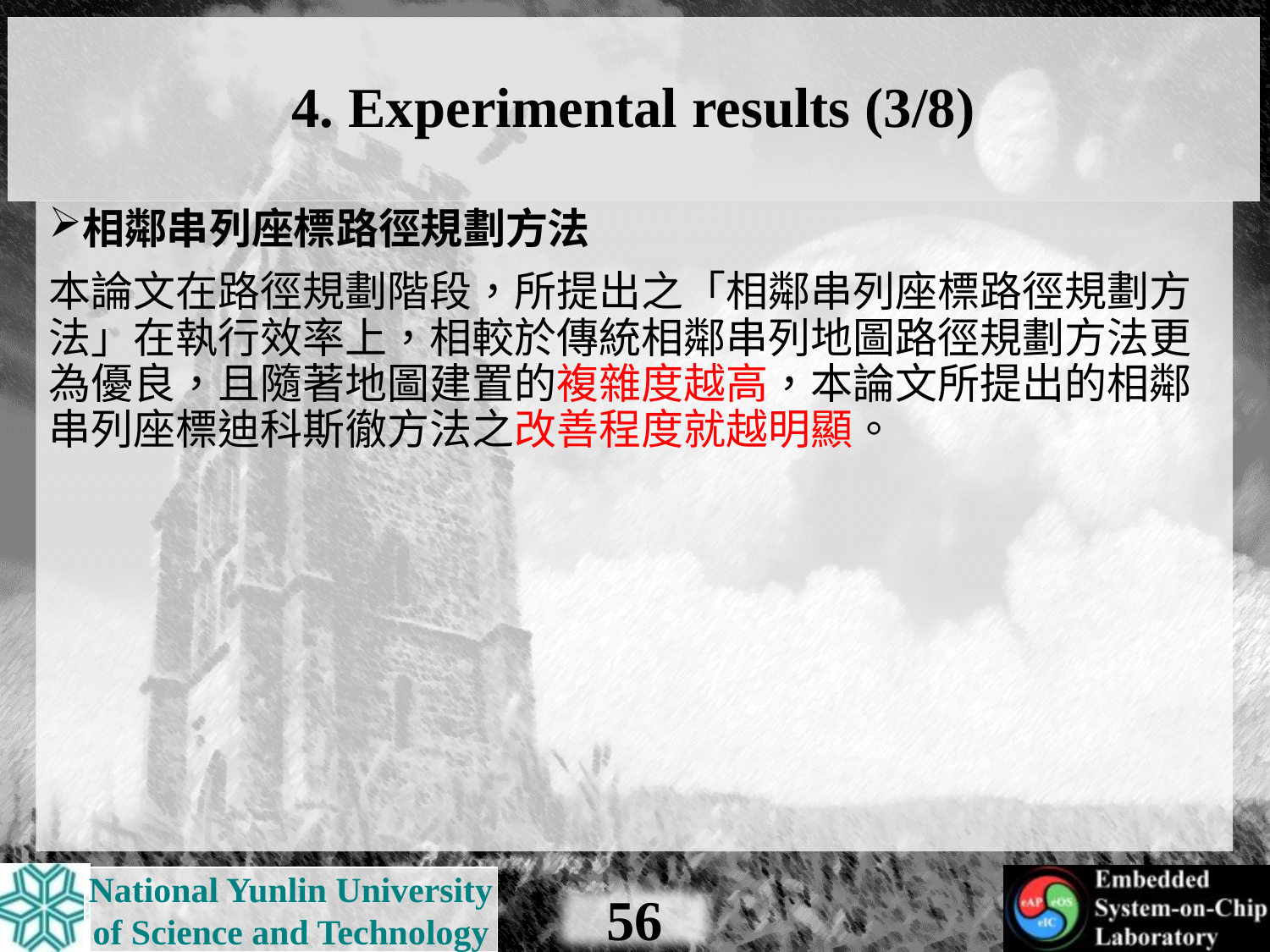

# 4. Experimental results (3/8)
相鄰串列座標路徑規劃方法
本論文在路徑規劃階段，所提出之「相鄰串列座標路徑規劃方法」在執行效率上，相較於傳統相鄰串列地圖路徑規劃方法更為優良，且隨著地圖建置的複雜度越高，本論文所提出的相鄰串列座標迪科斯徹方法之改善程度就越明顯。